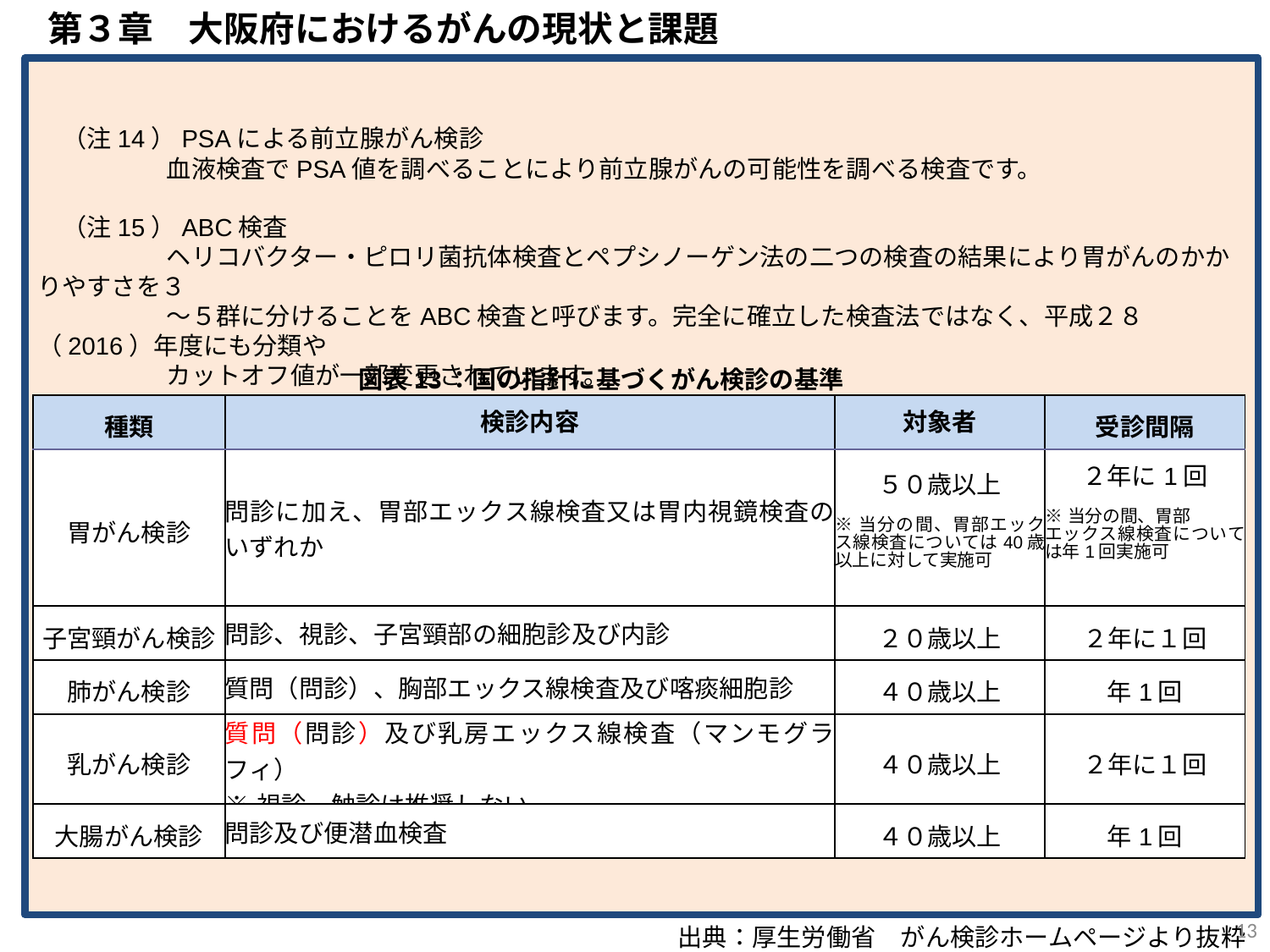

第３章　大阪府におけるがんの現状と課題

　（注14）PSAによる前立腺がん検診
　　　　　 血液検査でPSA値を調べることにより前立腺がんの可能性を調べる検査です。

　（注15）ABC検査
　　　　　 ヘリコバクター・ピロリ菌抗体検査とペプシノーゲン法の二つの検査の結果により胃がんのかかりやすさを３
　　　　　 ～５群に分けることをABC検査と呼びます。完全に確立した検査法ではなく、平成２８（2016）年度にも分類や
　　　　　 カットオフ値が一部変更されています。

出典：厚生労働省　がん検診ホームページより抜粋

図表13：国の指針に基づくがん検診の基準
| 種類 | 検診内容 | 対象者 | 受診間隔 |
| --- | --- | --- | --- |
| 胃がん検診 | 問診に加え、胃部エックス線検査又は胃内視鏡検査のいずれか | ５０歳以上 ※当分の間、胃部エックス線検査については40歳以上に対して実施可 | ２年に1回 ※当分の間、胃部 エックス線検査については年1回実施可 |
| 子宮頸がん検診 | 問診、視診、子宮頸部の細胞診及び内診 | ２０歳以上 | ２年に１回 |
| 肺がん検診 | 質問（問診）、胸部エックス線検査及び喀痰細胞診 | ４０歳以上 | 年1回 |
| 乳がん検診 | 質問（問診）及び乳房エックス線検査（マンモグラフィ） ※視診、触診は推奨しない | ４０歳以上 | ２年に１回 |
| 大腸がん検診 | 問診及び便潜血検査 | ４０歳以上 | 年1回 |
13